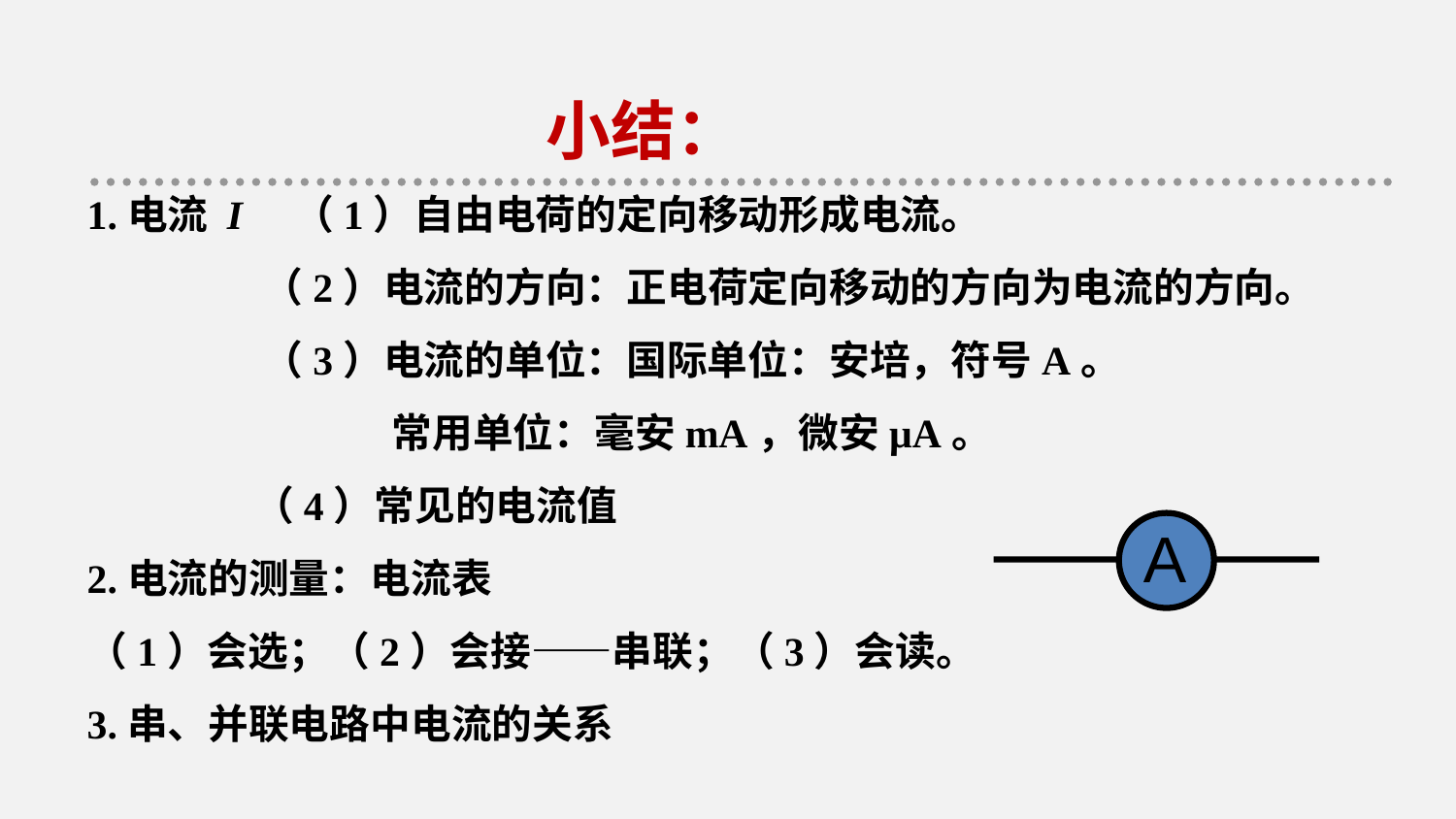

小结：
1.电流 I    （1）自由电荷的定向移动形成电流。
                  （2）电流的方向：正电荷定向移动的方向为电流的方向。
                  （3）电流的单位：国际单位：安培，符号A。
                                常用单位：毫安mA，微安μA。
                 （4）常见的电流值
2.电流的测量：电流表
（1）会选；（2）会接——串联；（3）会读。
3.串、并联电路中电流的关系
A